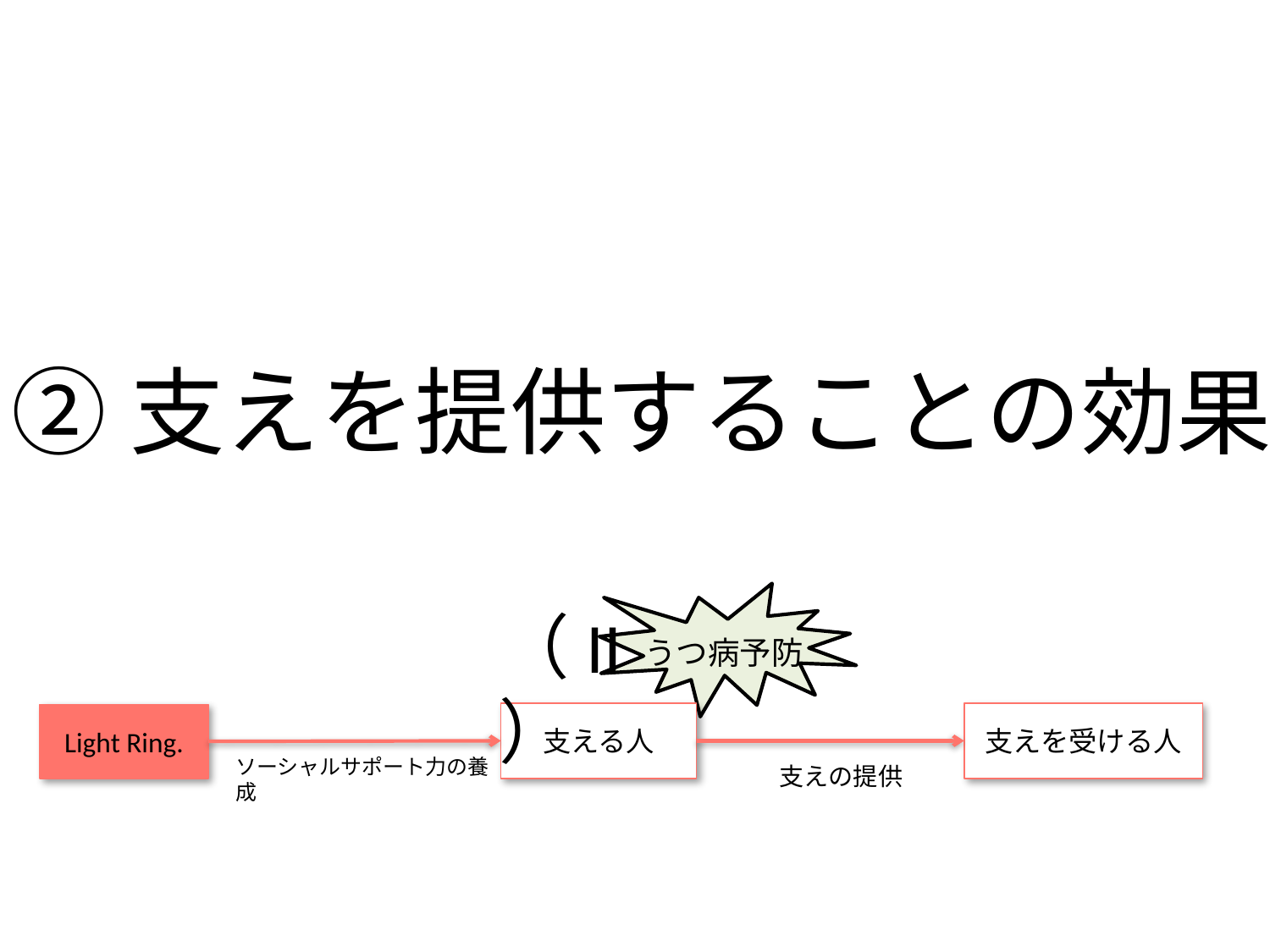

②支えを提供することの効果

（II）
うつ病予防
支える人
支えを受ける人
Light Ring.
ソーシャルサポート力の養成
支えの提供